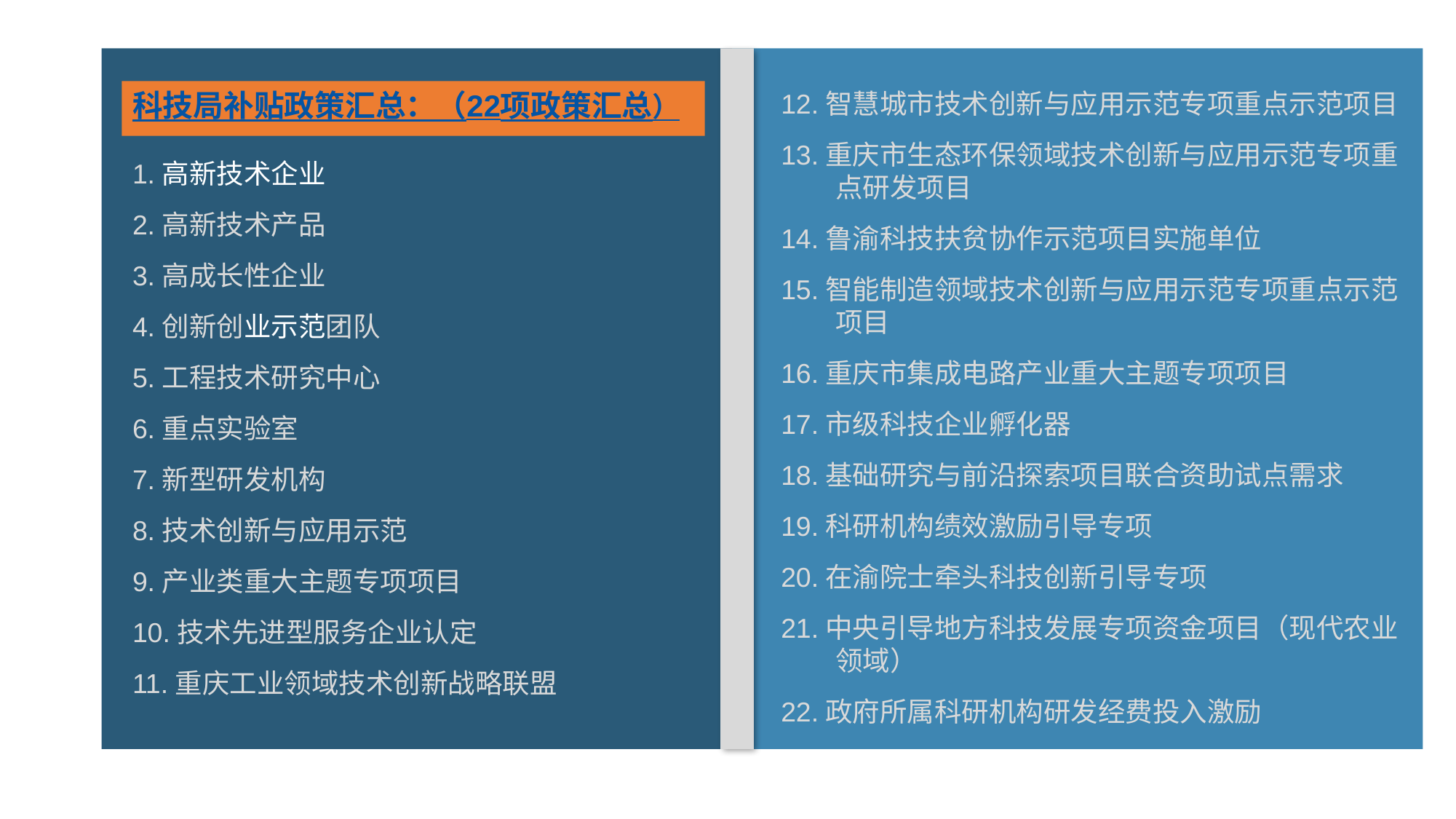

科技局补贴政策汇总：（22项政策汇总）
12.智慧城市技术创新与应用示范专项重点示范项目
13.重庆市生态环保领域技术创新与应用示范专项重点研发项目
14.鲁渝科技扶贫协作示范项目实施单位
15.智能制造领域技术创新与应用示范专项重点示范项目
16.重庆市集成电路产业重大主题专项项目
17.市级科技企业孵化器
18.基础研究与前沿探索项目联合资助试点需求
19.科研机构绩效激励引导专项
20.在渝院士牵头科技创新引导专项
21.中央引导地方科技发展专项资金项目（现代农业领域）
22.政府所属科研机构研发经费投入激励
1.高新技术企业
2.高新技术产品
3.高成长性企业
4.创新创业示范团队
5.工程技术研究中心
6.重点实验室
7.新型研发机构
8.技术创新与应用示范
9.产业类重大主题专项项目
10.技术先进型服务企业认定
11.重庆工业领域技术创新战略联盟